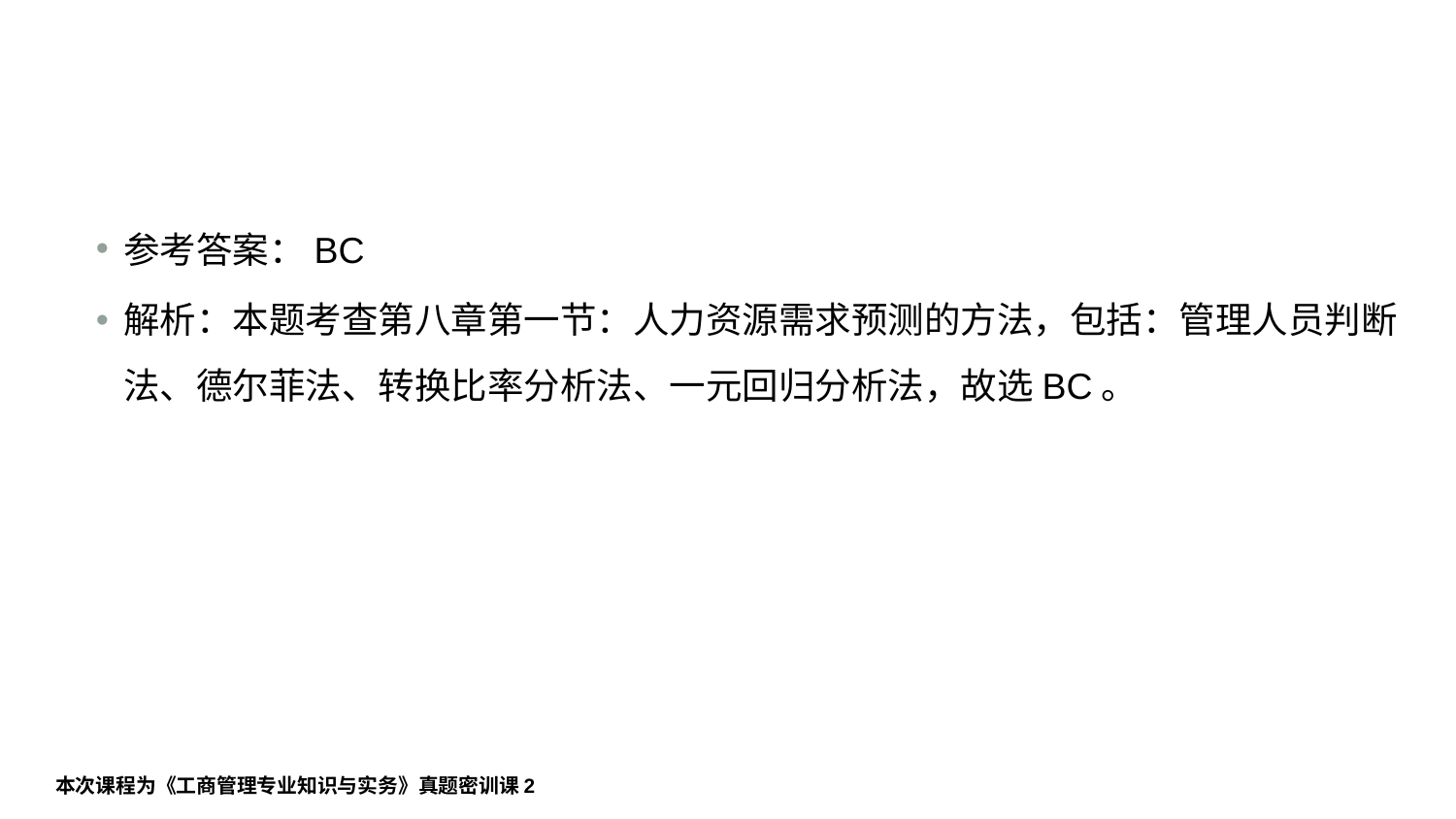

参考答案：BC
解析：本题考查第八章第一节：人力资源需求预测的方法，包括：管理人员判断法、德尔菲法、转换比率分析法、一元回归分析法，故选BC。